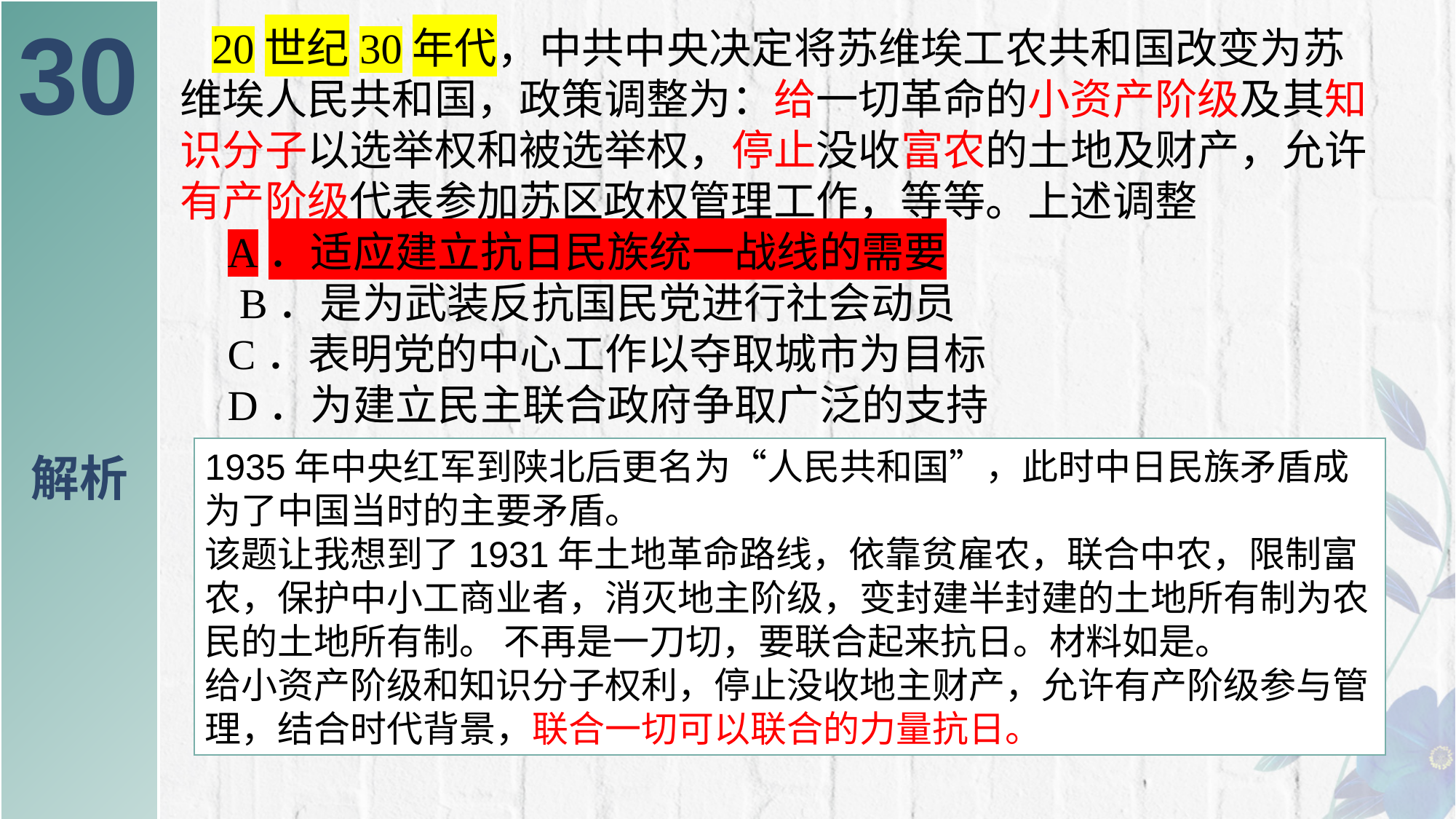

30
   20世纪30年代，中共中央决定将苏维埃工农共和国改变为苏维埃人民共和国，政策调整为：给一切革命的小资产阶级及其知识分子以选举权和被选举权，停止没收富农的土地及财产，允许有产阶级代表参加苏区政权管理工作，等等。上述调整    A．适应建立抗日民族统一战线的需要
     B．是为武装反抗国民党进行社会动员    C．表明党的中心工作以夺取城市为目标    D．为建立民主联合政府争取广泛的支持
# 解析
1935年中央红军到陕北后更名为“人民共和国”，此时中日民族矛盾成为了中国当时的主要矛盾。
该题让我想到了1931年土地革命路线，依靠贫雇农，联合中农，限制富农，保护中小工商业者，消灭地主阶级，变封建半封建的土地所有制为农民的土地所有制。 不再是一刀切，要联合起来抗日。材料如是。
给小资产阶级和知识分子权利，停止没收地主财产，允许有产阶级参与管理，结合时代背景，联合一切可以联合的力量抗日。